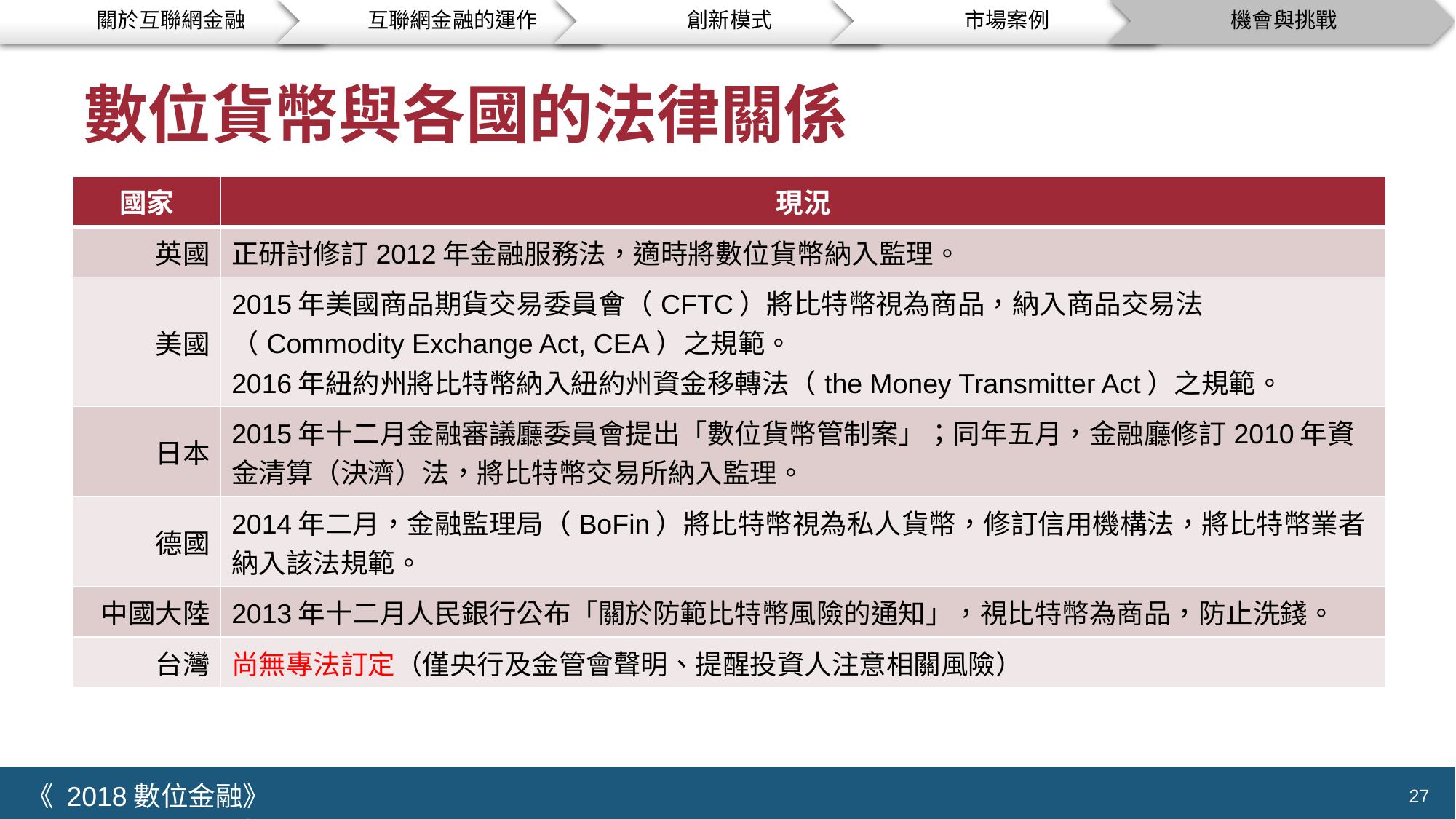

關於互聯網金融
互聯網金融的運作
創新模式
市場案例
機會與挑戰
# 數位貨幣與各國的法律關係
| 國家 | 現況 |
| --- | --- |
| 英國 | 正研討修訂2012年金融服務法，適時將數位貨幣納入監理。 |
| 美國 | 2015年美國商品期貨交易委員會（CFTC）將比特幣視為商品，納入商品交易法（Commodity Exchange Act, CEA）之規範。 2016年紐約州將比特幣納入紐約州資金移轉法（the Money Transmitter Act）之規範。 |
| 日本 | 2015年十二月金融審議廳委員會提出「數位貨幣管制案」；同年五月，金融廳修訂2010年資金清算（決濟）法，將比特幣交易所納入監理。 |
| 德國 | 2014年二月，金融監理局（BoFin）將比特幣視為私人貨幣，修訂信用機構法，將比特幣業者納入該法規範。 |
| 中國大陸 | 2013年十二月人民銀行公布「關於防範比特幣風險的通知」，視比特幣為商品，防止洗錢。 |
| 台灣 | 尚無專法訂定（僅央行及金管會聲明、提醒投資人注意相關風險） |
《 2018數位金融》                                                                                                                                             	NCTU.IIM.IEBI Lab
27